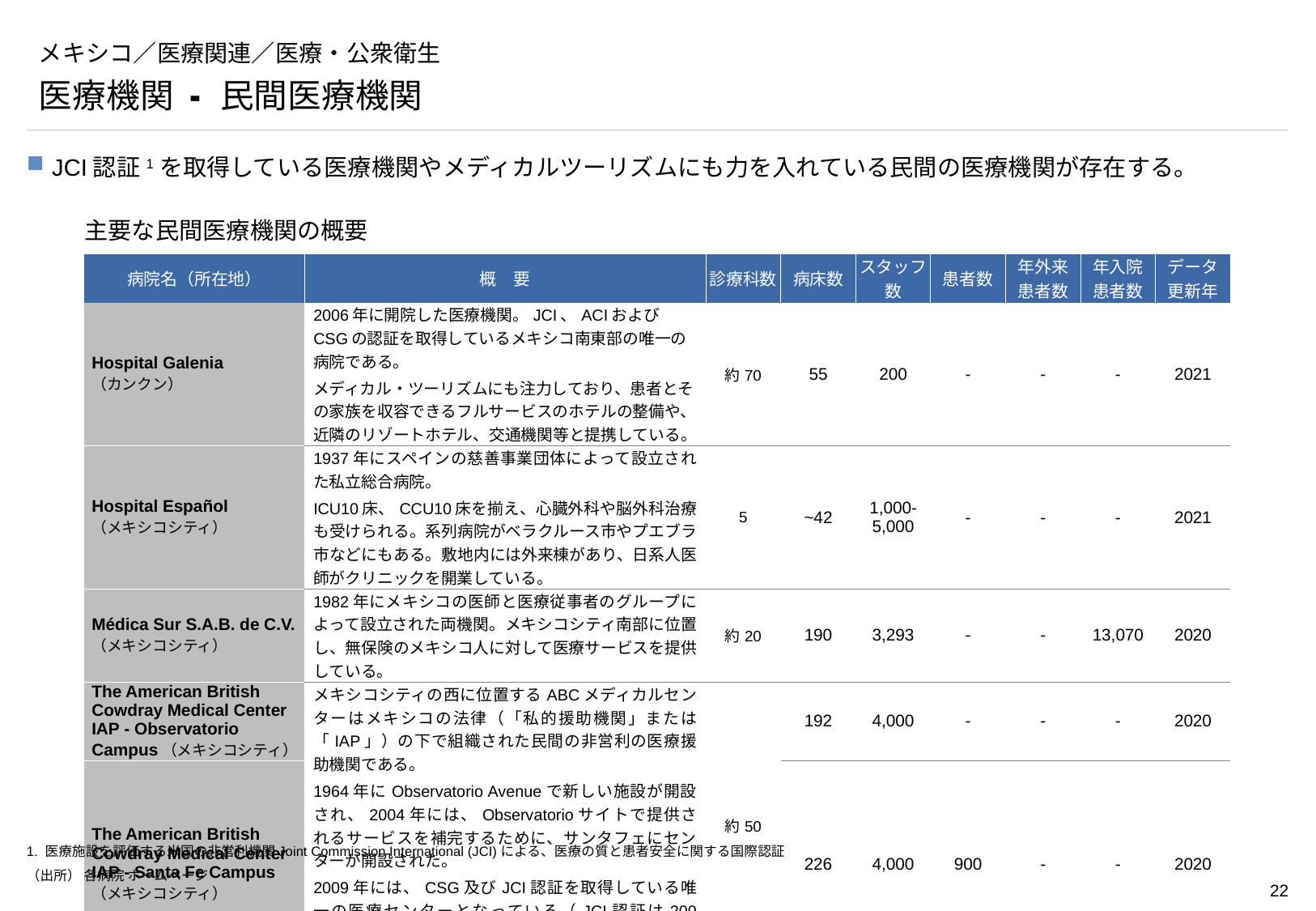

# メキシコ／医療関連／医療・公衆衛生
医療機関 - 民間医療機関
JCI認証1を取得している医療機関やメディカルツーリズムにも力を入れている民間の医療機関が存在する。
主要な民間医療機関の概要
| 病院名（所在地） | 概　要 | 診療科数 | 病床数 | スタッフ数 | 患者数 | 年外来 患者数 | 年入院 患者数 | データ 更新年 |
| --- | --- | --- | --- | --- | --- | --- | --- | --- |
| Hospital Galenia （カンクン） | 2006年に開院した医療機関。JCI、ACIおよびCSGの認証を取得しているメキシコ南東部の唯一の病院である。 メディカル・ツーリズムにも注力しており、患者とその家族を収容できるフルサービスのホテルの整備や、近隣のリゾートホテル、交通機関等と提携している。 | 約70 | 55 | 200 | - | - | - | 2021 |
| Hospital Español （メキシコシティ） | 1937年にスペインの慈善事業団体によって設立された私立総合病院。 ICU10床、CCU10床を揃え、心臓外科や脳外科治療も受けられる。系列病院がベラクルース市やプエブラ市などにもある。敷地内には外来棟があり、日系人医師がクリニックを開業している。 | 5 | ~42 | 1,000-5,000 | - | - | - | 2021 |
| Médica Sur S.A.B. de C.V. （メキシコシティ） | 1982年にメキシコの医師と医療従事者のグループによって設立された両機関。メキシコシティ南部に位置し、無保険のメキシコ人に対して医療サービスを提供している。 | 約20 | 190 | 3,293 | - | - | 13,070 | 2020 |
| The American British Cowdray Medical Center IAP - Observatorio Campus（メキシコシティ） | メキシコシティの西に位置するABCメディカルセンターはメキシコの法律（「私的援助機関」または「IAP」）の下で組織された民間の非営利の医療援助機関である。 1964年にObservatorio Avenueで新しい施設が開設され、2004年には、Observatorioサイトで提供されるサービスを補完するために、サンタフェにセンターが開設された。 2009年には、CSG及びJCI認証を取得している唯一の医療センターとなっている（JCI認証は2009）。当センターは、40分野を越える専門領域及び1400人以上の医師を抱える総合病院である。 | 約50 | 192 | 4,000 | - | - | - | 2020 |
| The American British Cowdray Medical Center IAP - Santa Fe Campus （メキシコシティ） |  |  | 226 | 4,000 | 900 | - | - | 2020 |
1. 医療施設を評価する米国の非営利機関Joint Commission International (JCI)による、医療の質と患者安全に関する国際認証
（出所） 各病院 ホームページ